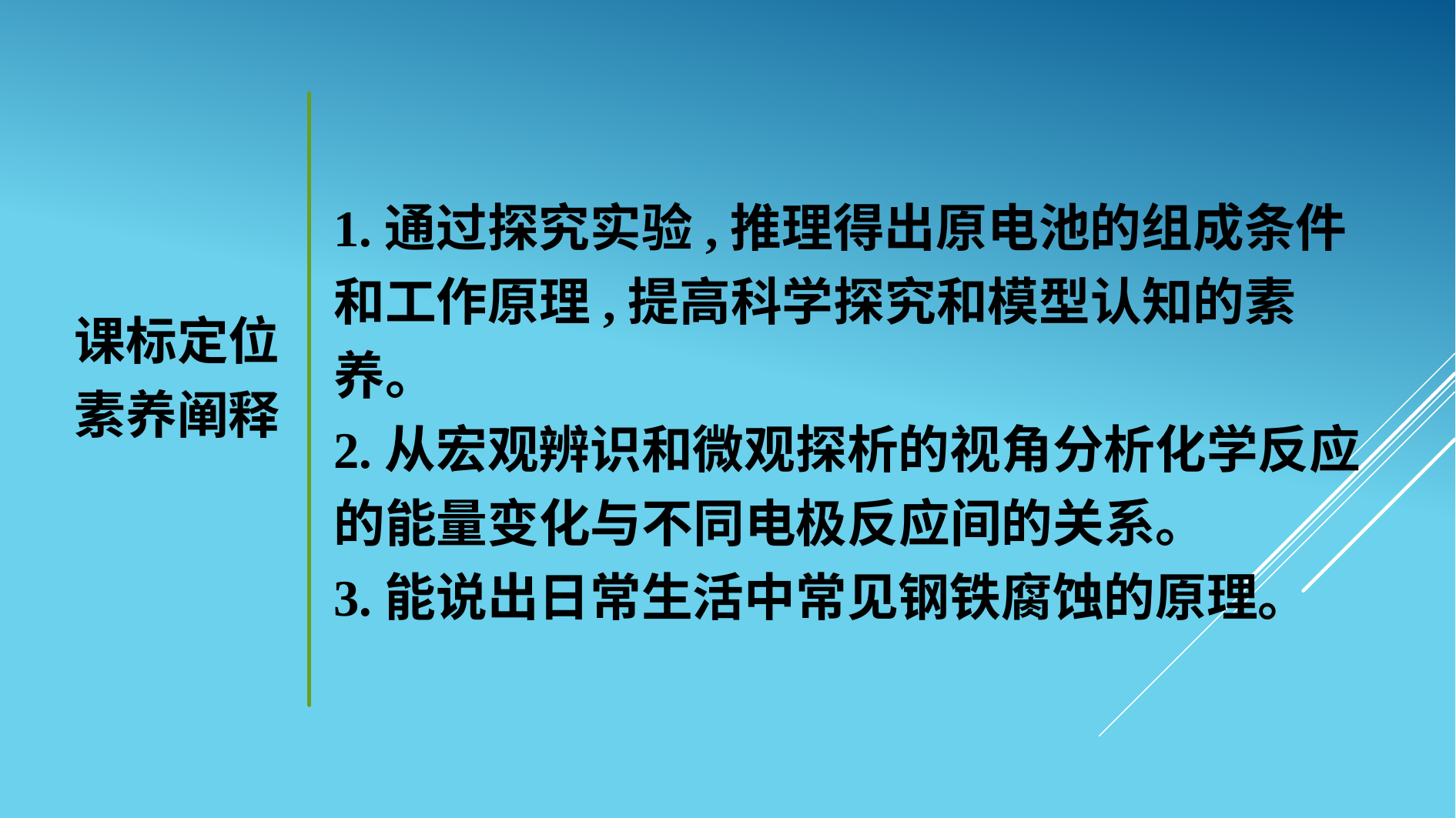

1.通过探究实验,推理得出原电池的组成条件和工作原理,提高科学探究和模型认知的素养。
2.从宏观辨识和微观探析的视角分析化学反应的能量变化与不同电极反应间的关系。
3.能说出日常生活中常见钢铁腐蚀的原理。
课标定位
素养阐释